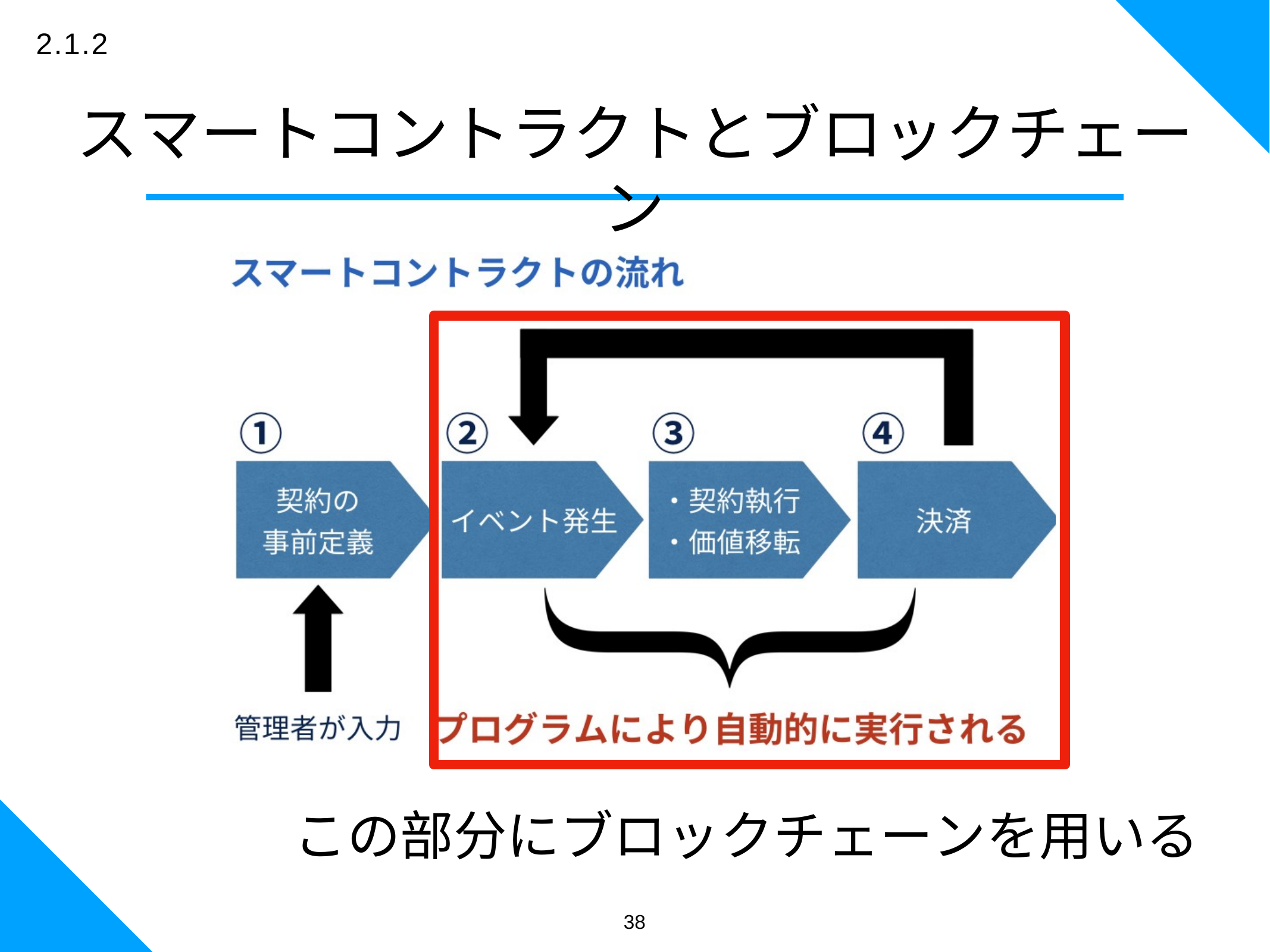

38
2.1.2
# スマートコントラクトとブロックチェーン

この部分にブロックチェーンを用いる